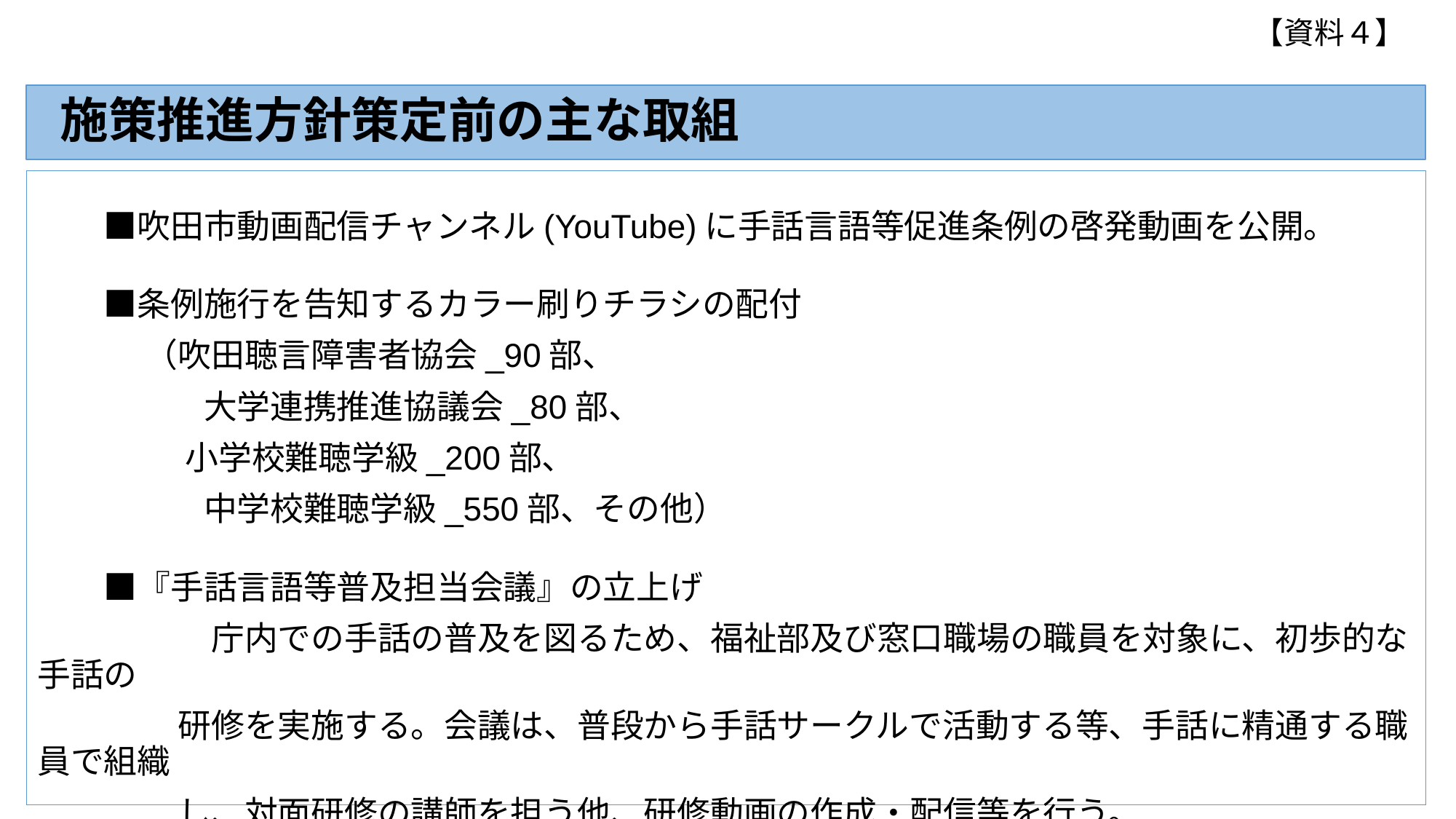

【資料４】
# 施策推進方針策定前の主な取組

　　■吹田市動画配信チャンネル(YouTube)に手話言語等促進条例の啓発動画を公開。

　　■条例施行を告知するカラー刷りチラシの配付
　　　 （吹田聴言障害者協会_90部、
　　　　　大学連携推進協議会_80部、
　　　　  小学校難聴学級_200部、
　　　　　中学校難聴学級_550部、その他）

　　■『手話言語等普及担当会議』の立上げ
　　　 　　庁内での手話の普及を図るため、福祉部及び窓口職場の職員を対象に、初歩的な手話の
　　　　 研修を実施する。会議は、普段から手話サークルで活動する等、手話に精通する職員で組織
　　　　 し、対面研修の講師を担う他、研修動画の作成・配信等を行う。